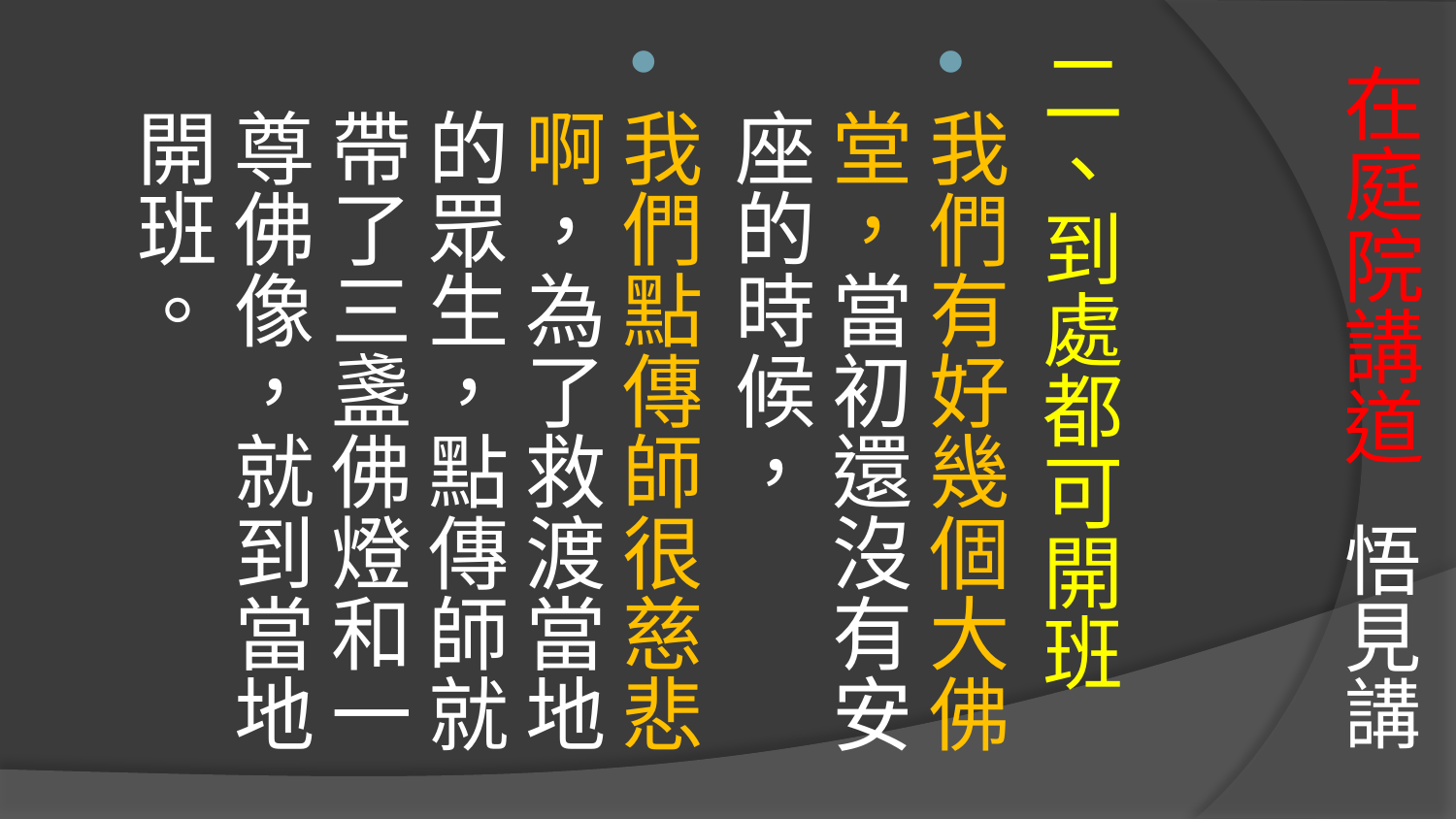

# 在庭院講道   悟見講
二、到處都可開班
我們有好幾個大佛堂，當初還沒有安座的時候，
我們點傳師很慈悲啊，為了救渡當地的眾生，點傳師就帶了三盞佛燈和一尊佛像，就到當地開班。